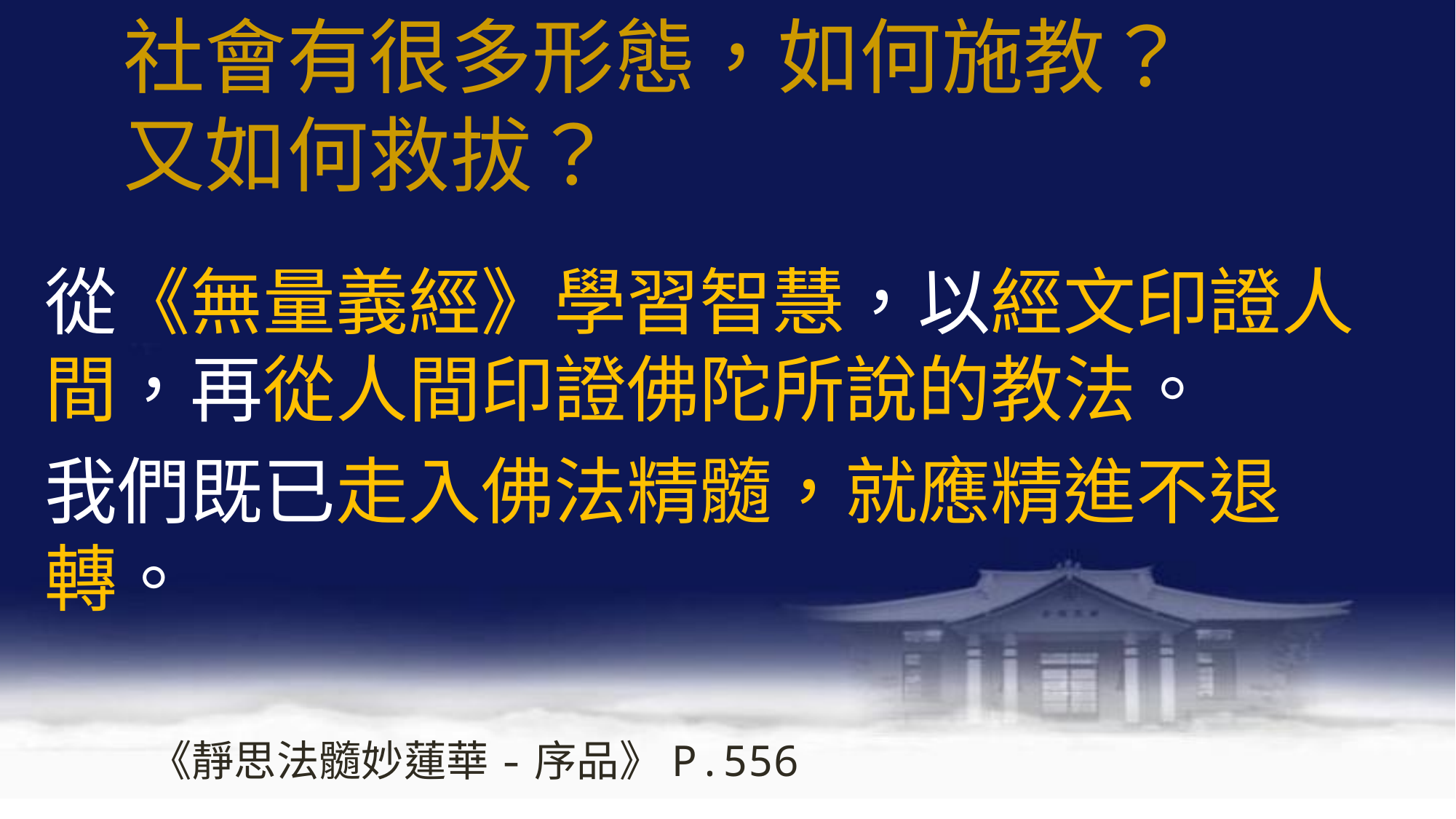

# 社會有很多形態，如何施教？又如何救拔？
從《無量義經》學習智慧，以經文印證人間，再從人間印證佛陀所說的教法。
我們既已走入佛法精髓，就應精進不退轉。
《靜思法髓妙蓮華-序品》P.556